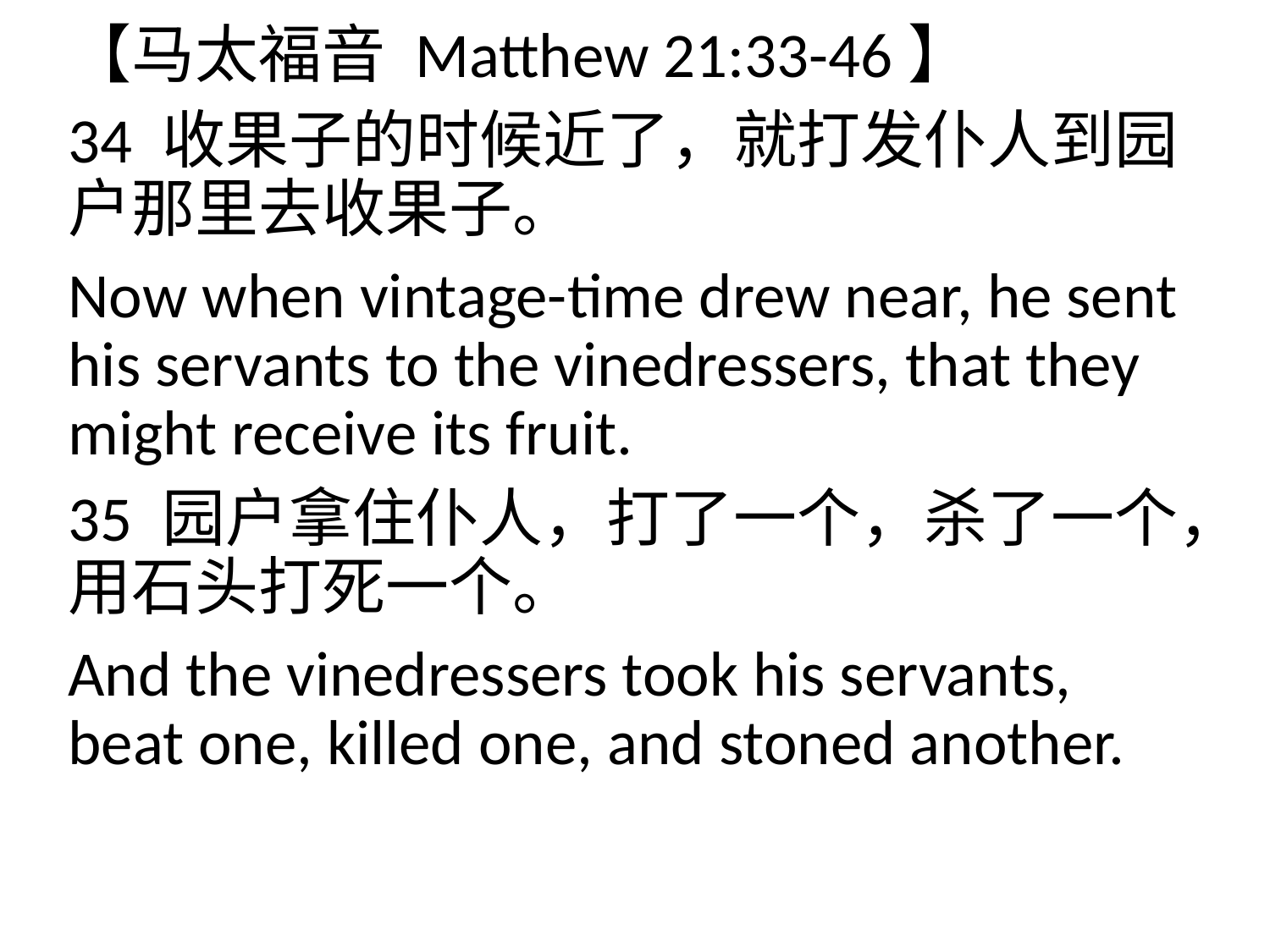

【马太福音 Matthew 21:33-46】
34 收果子的时候近了，就打发仆人到园户那里去收果子。
Now when vintage-time drew near, he sent his servants to the vinedressers, that they might receive its fruit.
35 园户拿住仆人，打了一个，杀了一个，用石头打死一个。
And the vinedressers took his servants, beat one, killed one, and stoned another.